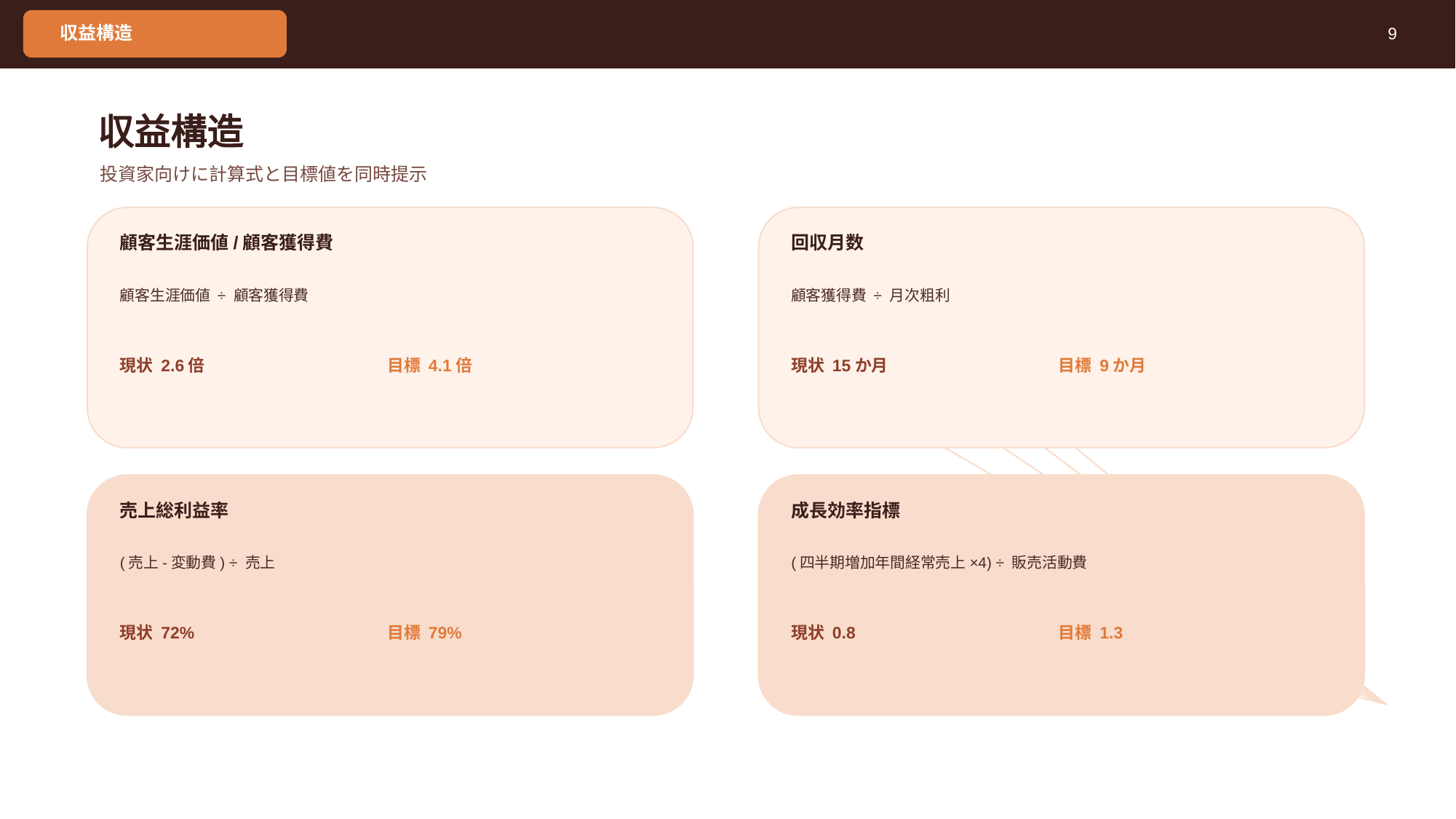

収益構造
9
収益構造
投資家向けに計算式と目標値を同時提示

顧客生涯価値/顧客獲得費
回収月数
顧客生涯価値 ÷ 顧客獲得費
顧客獲得費 ÷ 月次粗利
現状 2.6倍
目標 4.1倍
現状 15か月
目標 9か月

売上総利益率
成長効率指標
(売上-変動費) ÷ 売上
(四半期増加年間経常売上×4) ÷ 販売活動費
現状 72%
目標 79%
現状 0.8
目標 1.3